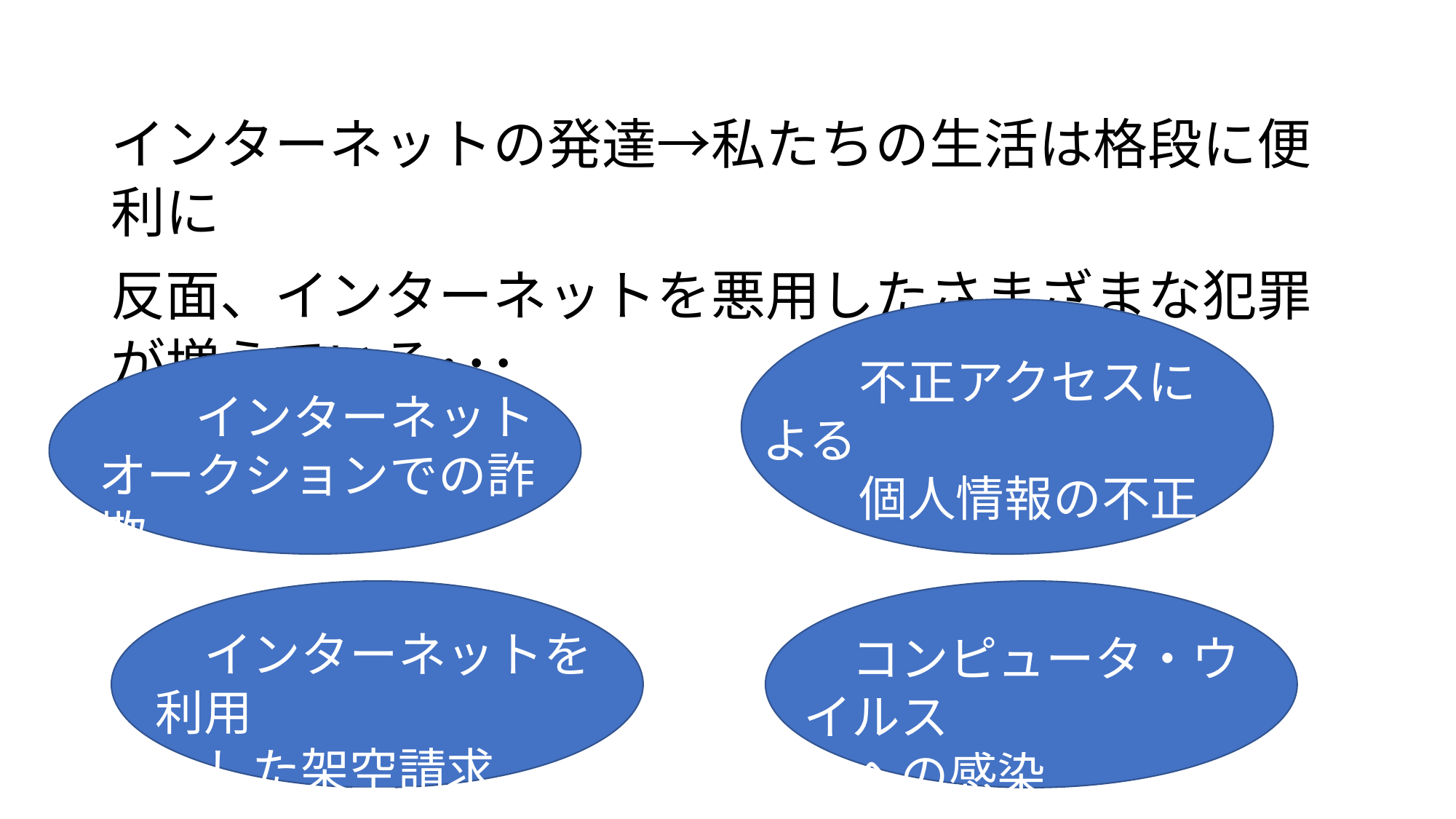

インターネットの発達→私たちの生活は格段に便利に
反面、インターネットを悪用したさまざまな犯罪が増えている･･･

　　不正アクセスによる
　　個人情報の不正な
　　　　　　取得

　　インターネット
オークションでの詐欺

　インターネットを利用
　した架空請求
　コンピュータ・ウイルス
　への感染